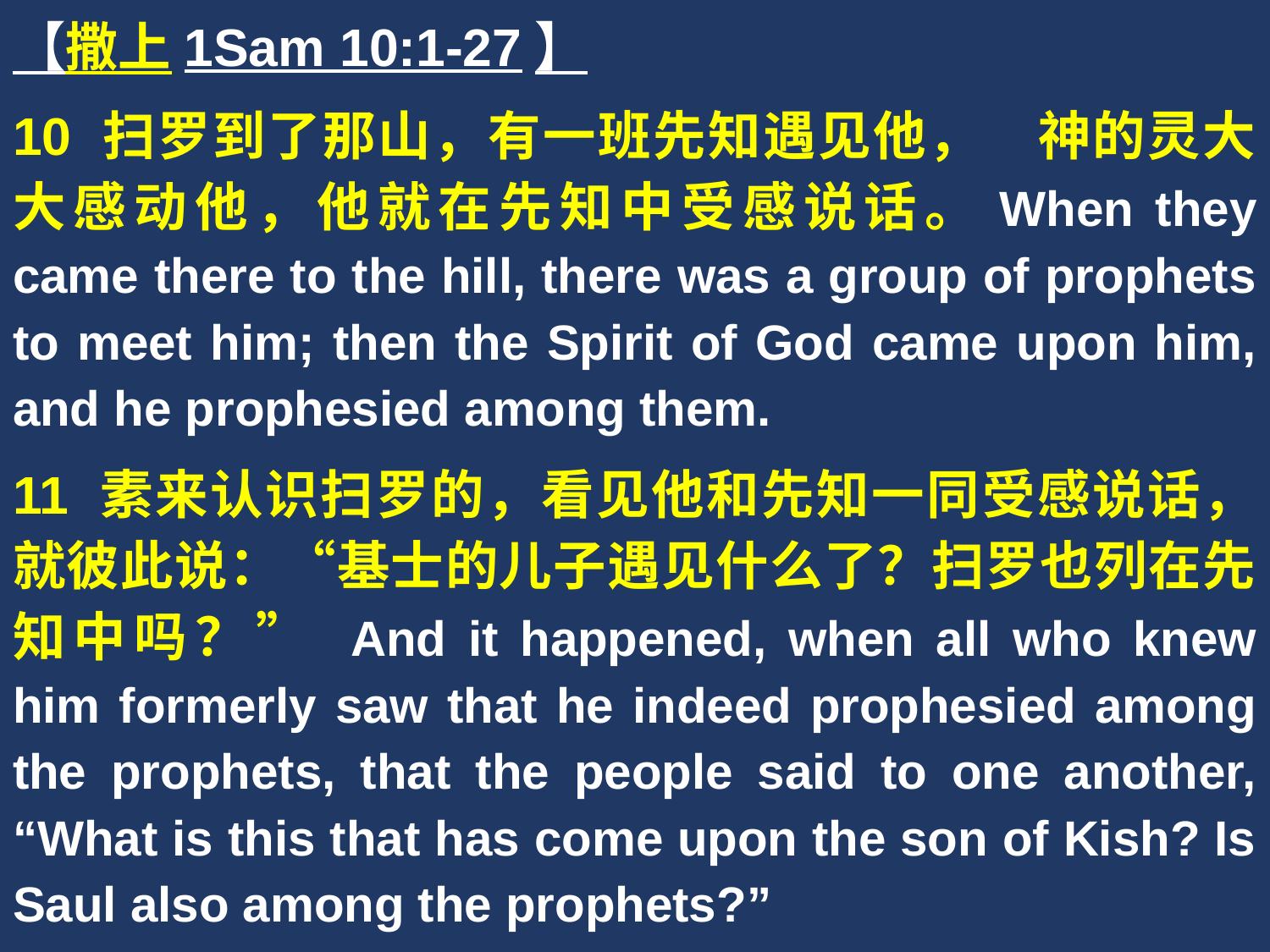

【撒上1Sam 10:1-27】
10 扫罗到了那山，有一班先知遇见他，　神的灵大大感动他，他就在先知中受感说话。When they came there to the hill, there was a group of prophets to meet him; then the Spirit of God came upon him, and he prophesied among them.
11 素来认识扫罗的，看见他和先知一同受感说话，就彼此说：“基士的儿子遇见什么了？扫罗也列在先知中吗？” And it happened, when all who knew him formerly saw that he indeed prophesied among the prophets, that the people said to one another, “What is this that has come upon the son of Kish? Is Saul also among the prophets?”